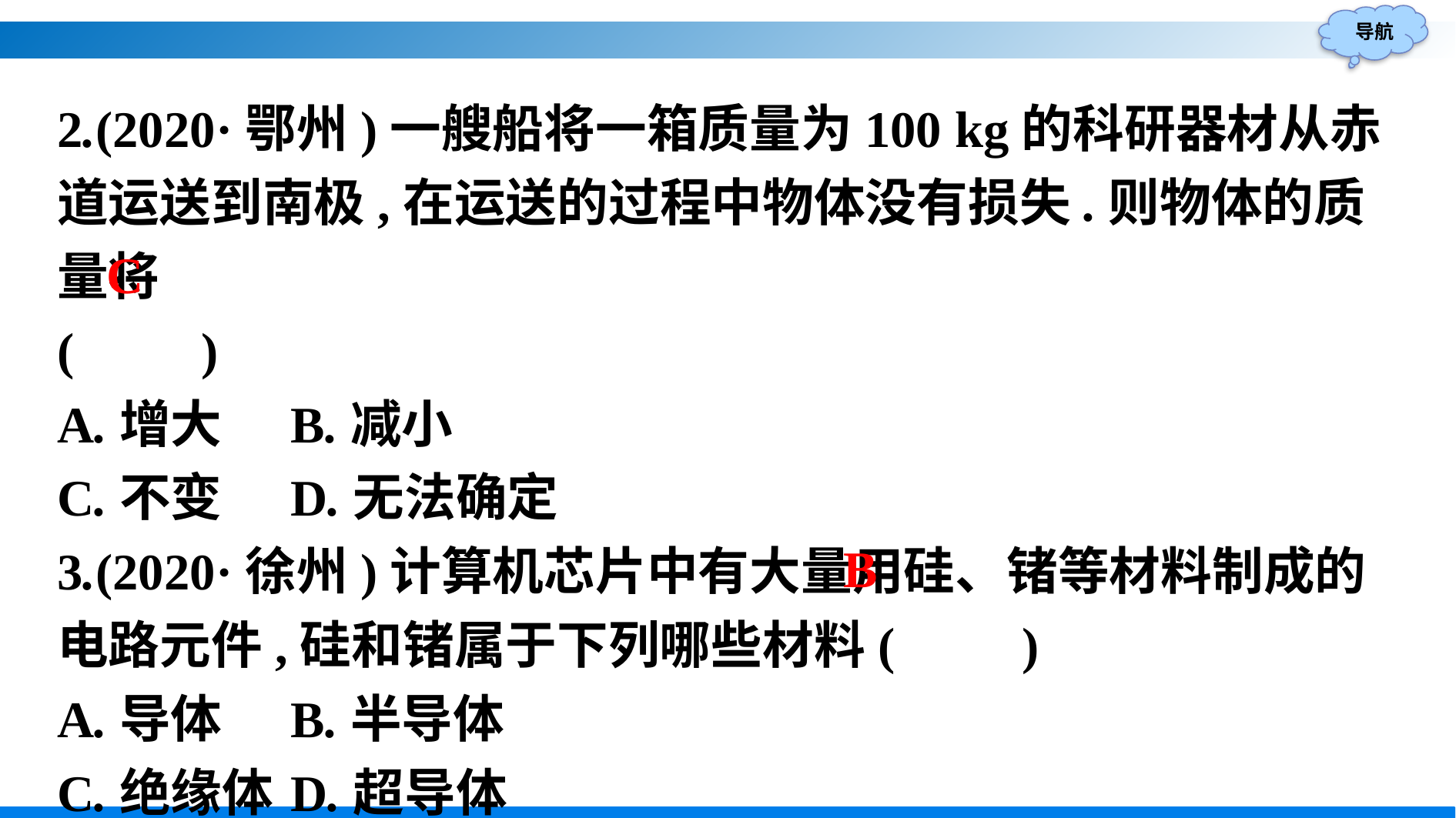

2.(2020·鄂州)一艘船将一箱质量为100 kg的科研器材从赤道运送到南极,在运送的过程中物体没有损失.则物体的质量将
(　　)
A.增大	B.减小
C.不变	D.无法确定
3.(2020·徐州)计算机芯片中有大量用硅、锗等材料制成的电路元件,硅和锗属于下列哪些材料(　　)
A.导体	B.半导体
C.绝缘体	D.超导体
C
B